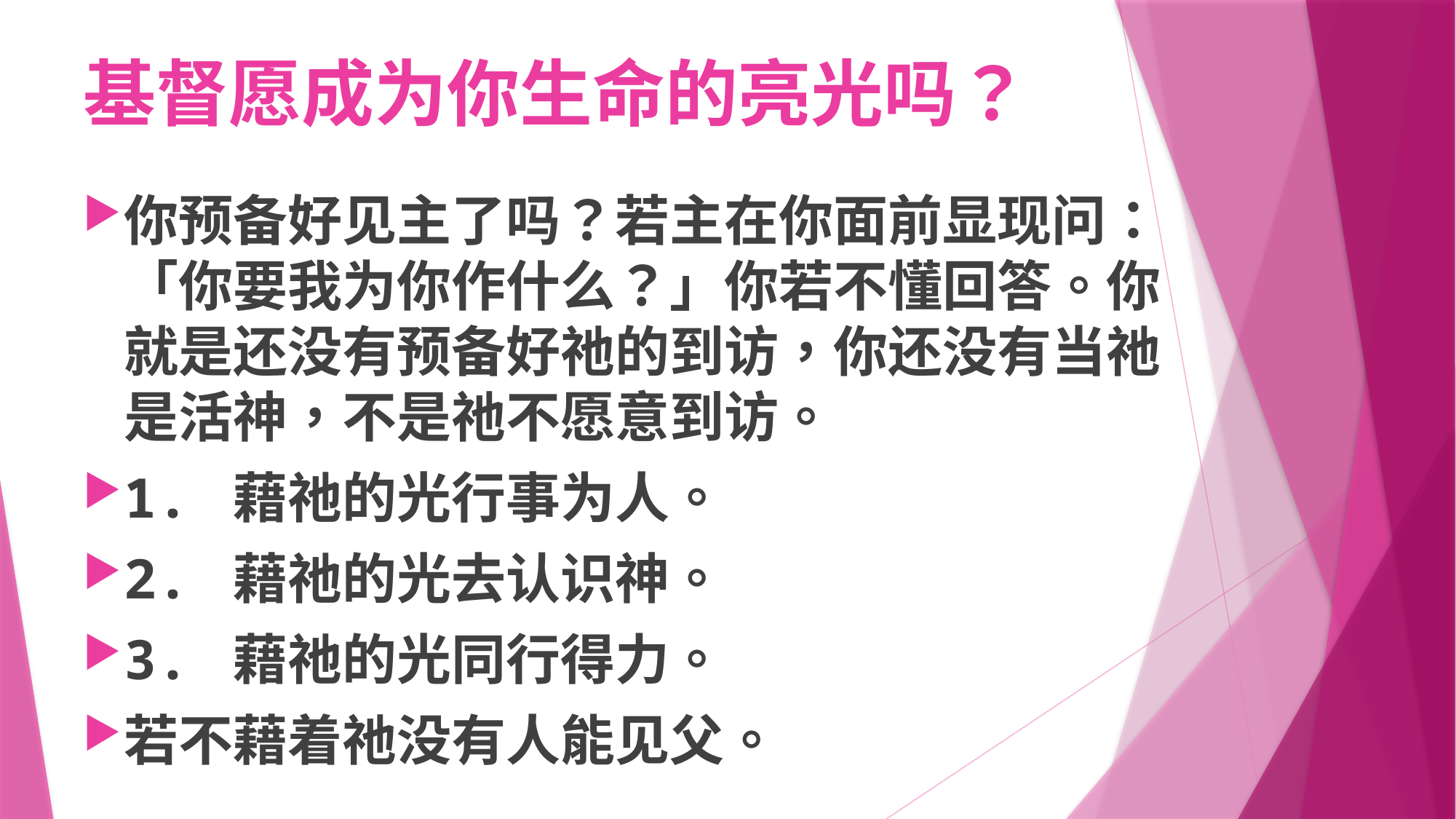

# 基督愿成为你生命的亮光吗？
你预备好见主了吗？若主在你面前显现问：「你要我为你作什么？」你若不懂回答。你就是还没有预备好祂的到访，你还没有当祂是活神，不是祂不愿意到访。
1.	藉祂的光行事为人。
2.	藉祂的光去认识神。
3.	藉祂的光同行得力。
若不藉着祂没有人能见父。